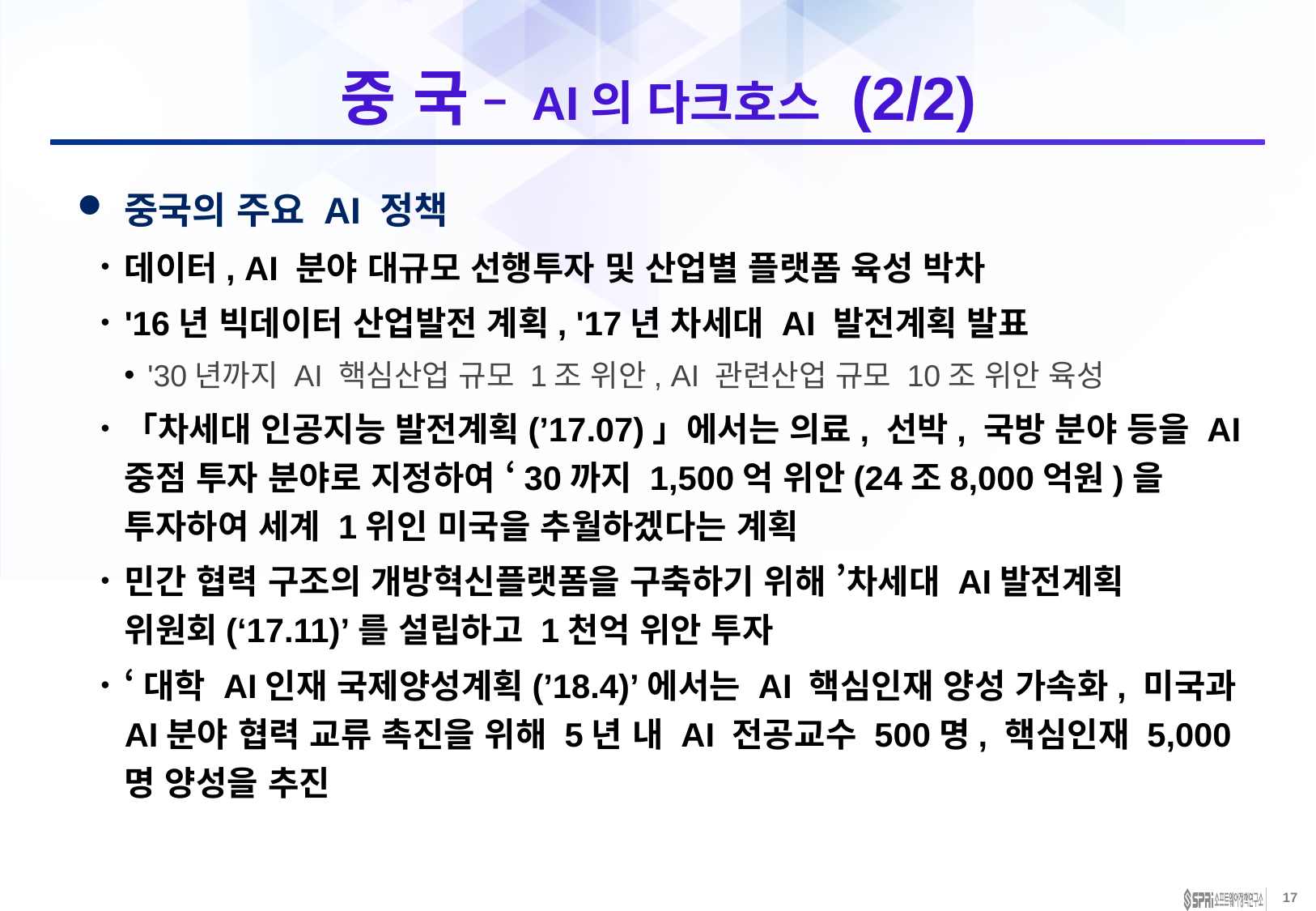

# 중 국 – AI의 다크호스 (2/2)
중국의 주요 AI 정책
데이터, AI 분야 대규모 선행투자 및 산업별 플랫폼 육성 박차
'16년 빅데이터 산업발전 계획, '17년 차세대 AI 발전계획 발표
'30년까지 AI 핵심산업 규모 1조 위안, AI 관련산업 규모 10조 위안 육성
「차세대 인공지능 발전계획(’17.07)」에서는 의료, 선박, 국방 분야 등을 AI 중점 투자 분야로 지정하여 ‘30까지 1,500억 위안(24조8,000억원)을 투자하여 세계 1위인 미국을 추월하겠다는 계획
민간 협력 구조의 개방혁신플랫폼을 구축하기 위해 ’차세대 AI발전계획
위원회(‘17.11)’를 설립하고 1천억 위안 투자
‘대학 AI인재 국제양성계획(’18.4)’에서는 AI 핵심인재 양성 가속화, 미국과 AI분야 협력 교류 촉진을 위해 5년 내 AI 전공교수 500명, 핵심인재 5,000명 양성을 추진